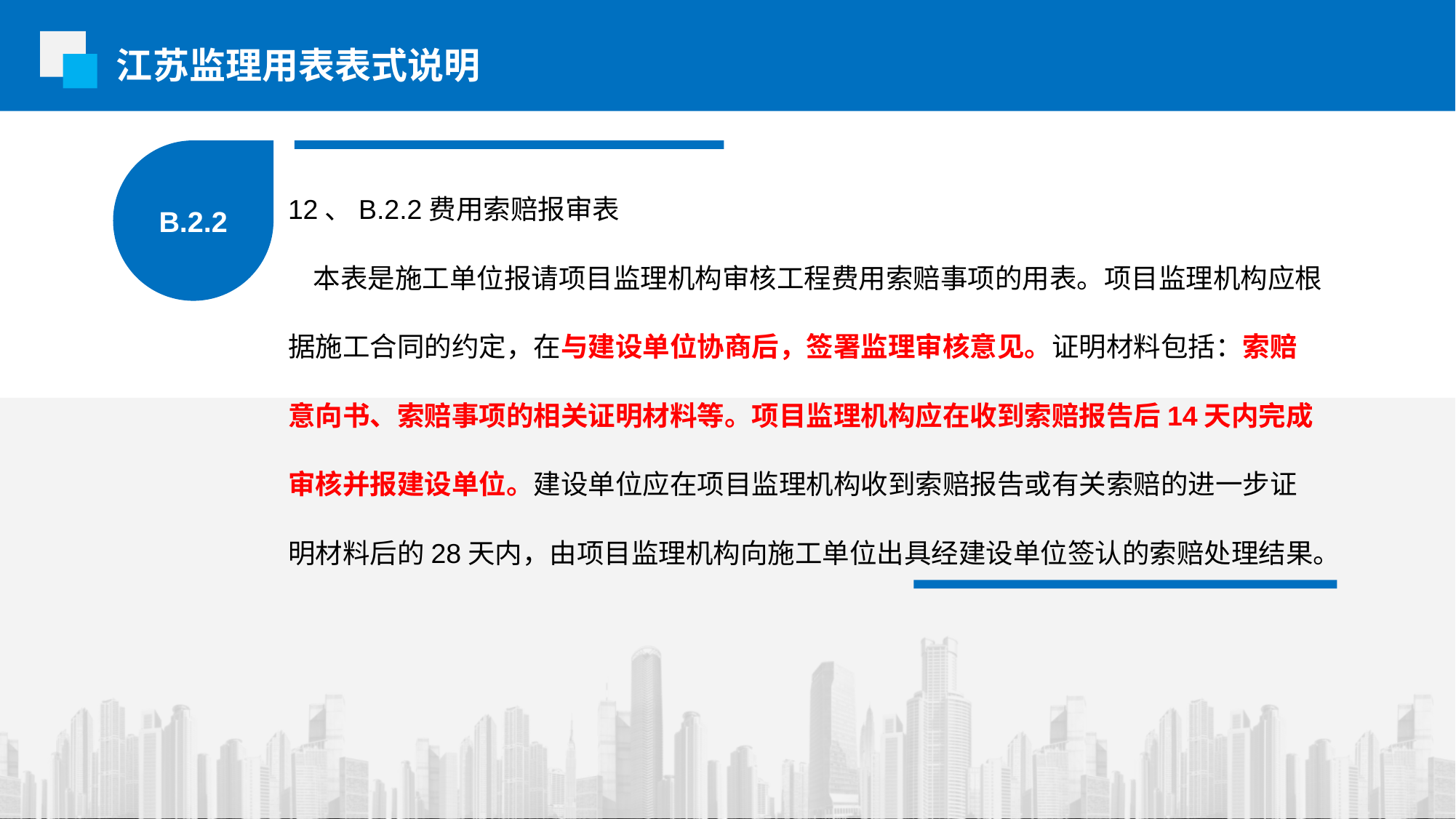

江苏监理用表表式说明

B.2.2
12、B.2.2费用索赔报审表
   本表是施工单位报请项目监理机构审核工程费用索赔事项的用表。项目监理机构应根据施工合同的约定，在与建设单位协商后，签署监理审核意见。证明材料包括：索赔意向书、索赔事项的相关证明材料等。项目监理机构应在收到索赔报告后14天内完成审核并报建设单位。建设单位应在项目监理机构收到索赔报告或有关索赔的进一步证明材料后的28天内，由项目监理机构向施工单位出具经建设单位签认的索赔处理结果。